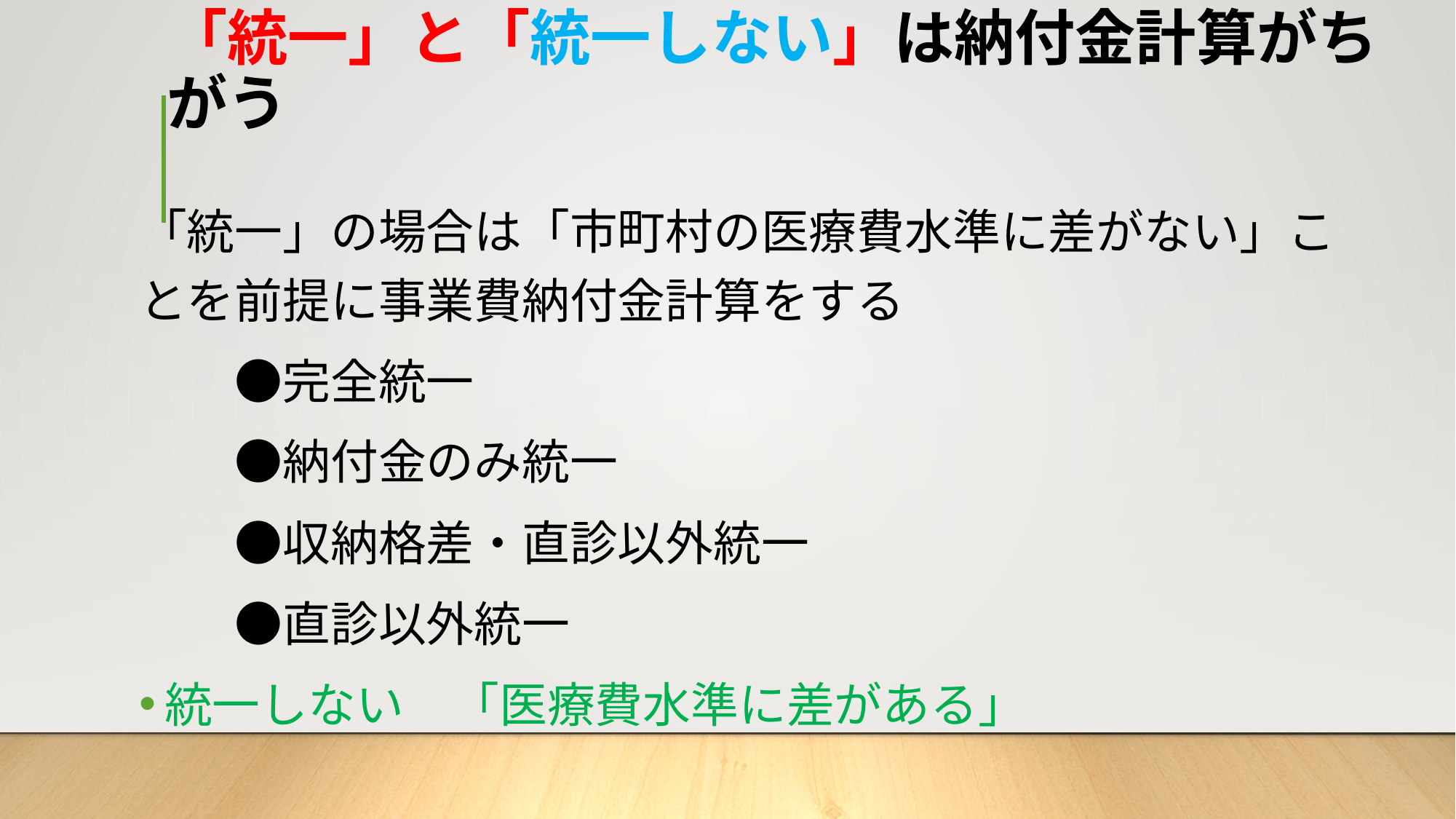

# 「統一」と「統一しない」は納付金計算がちがう
「統一」の場合は「市町村の医療費水準に差がない」ことを前提に事業費納付金計算をする
　　●完全統一
　　●納付金のみ統一
　　●収納格差・直診以外統一
　　●直診以外統一
統一しない　「医療費水準に差がある」